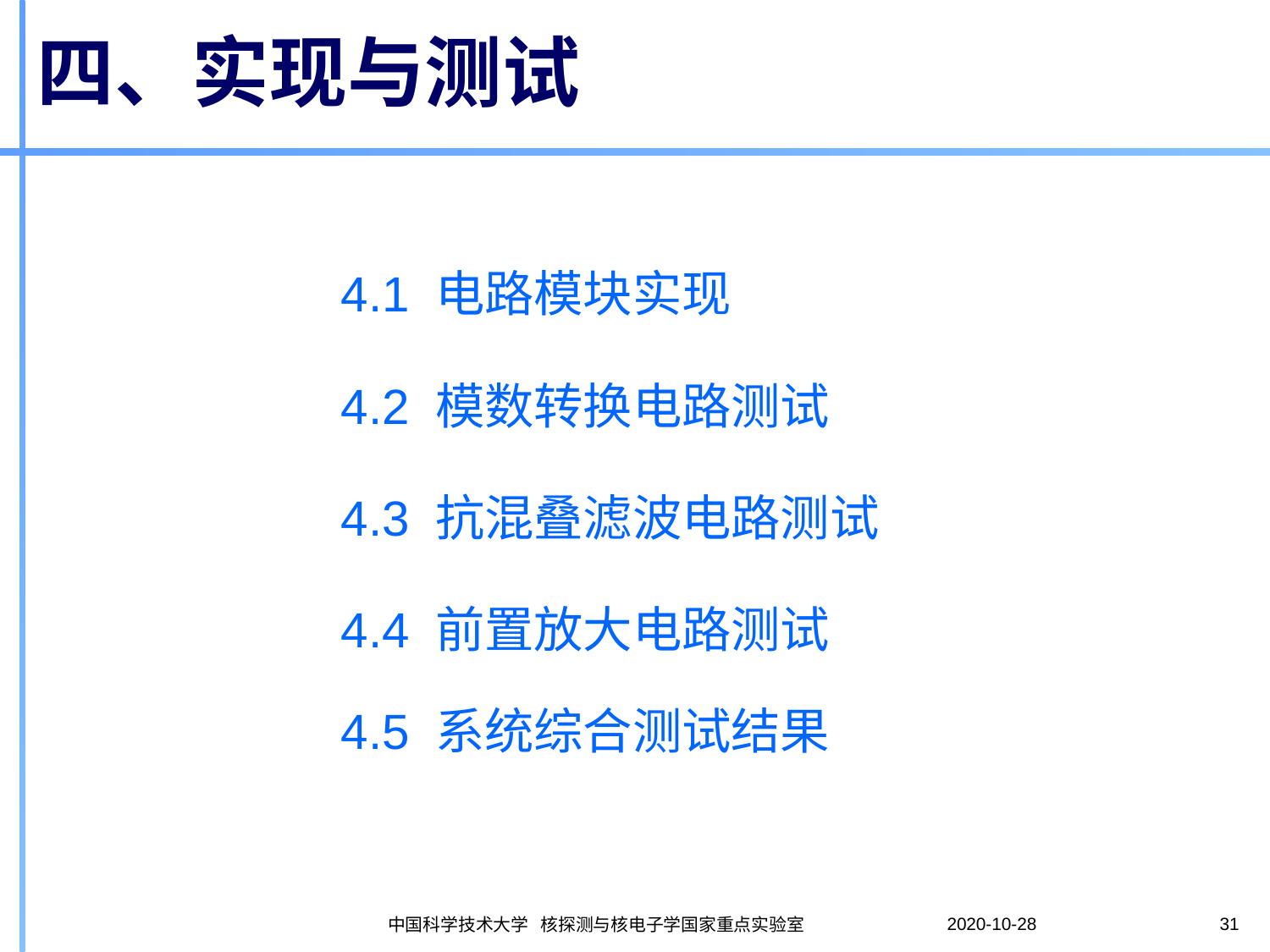

# 四、实现与测试
4.1 电路模块实现
4.2 模数转换电路测试
4.3 抗混叠滤波电路测试
4.4 前置放大电路测试
4.5 系统综合测试结果

2020-10-28
31
中国科学技术大学   核探测与核电子学国家重点实验室